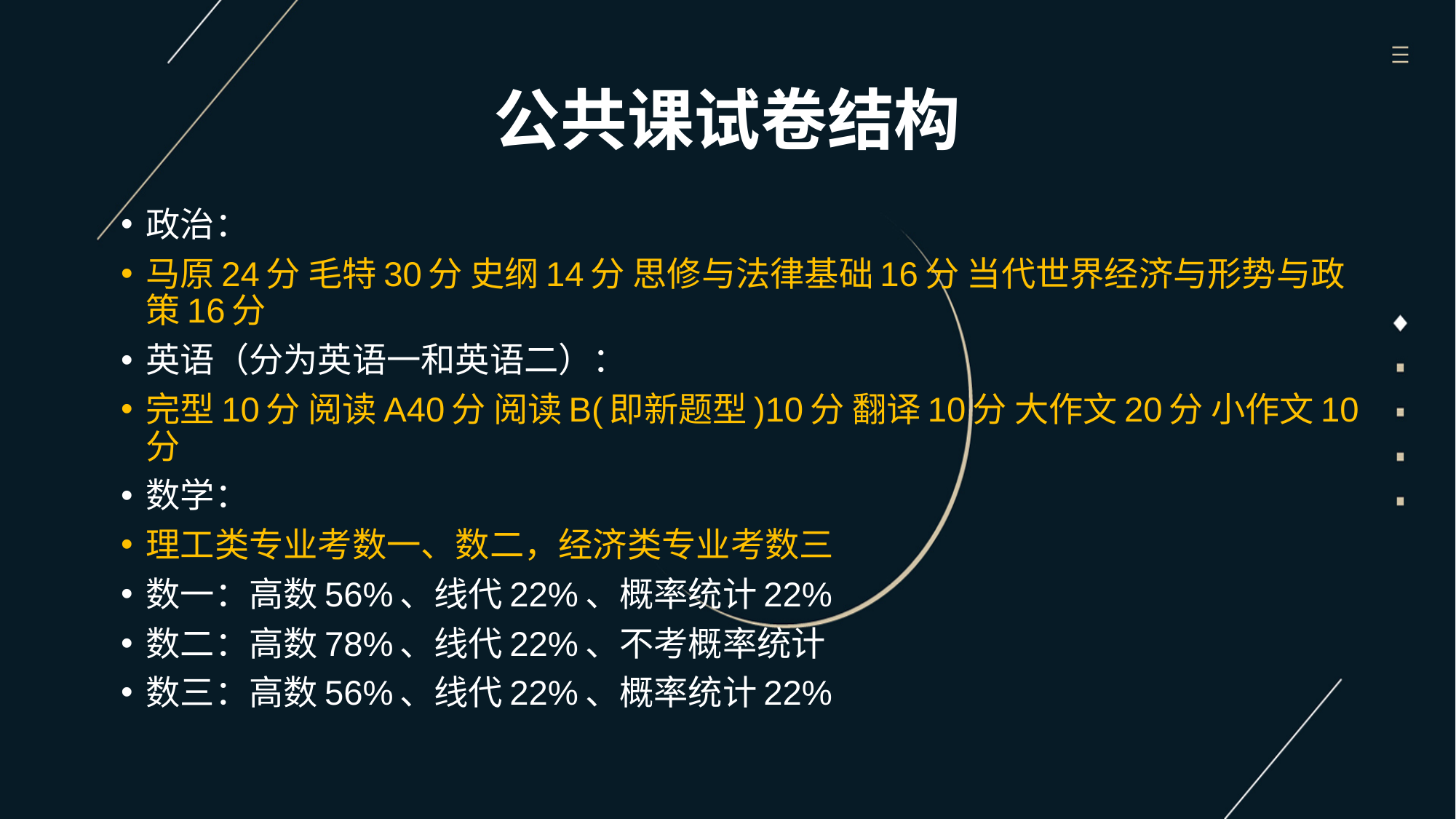

# 公共课试卷结构
政治：
马原24分 毛特30分 史纲14分 思修与法律基础16分 当代世界经济与形势与政策16分
英语（分为英语一和英语二）：
完型10分 阅读A40分 阅读B(即新题型)10分 翻译10分 大作文20分 小作文10分
数学：
理工类专业考数一、数二，经济类专业考数三
数一：高数56%、线代22%、概率统计22%
数二：高数78%、线代22%、不考概率统计
数三：高数56%、线代22%、概率统计22%